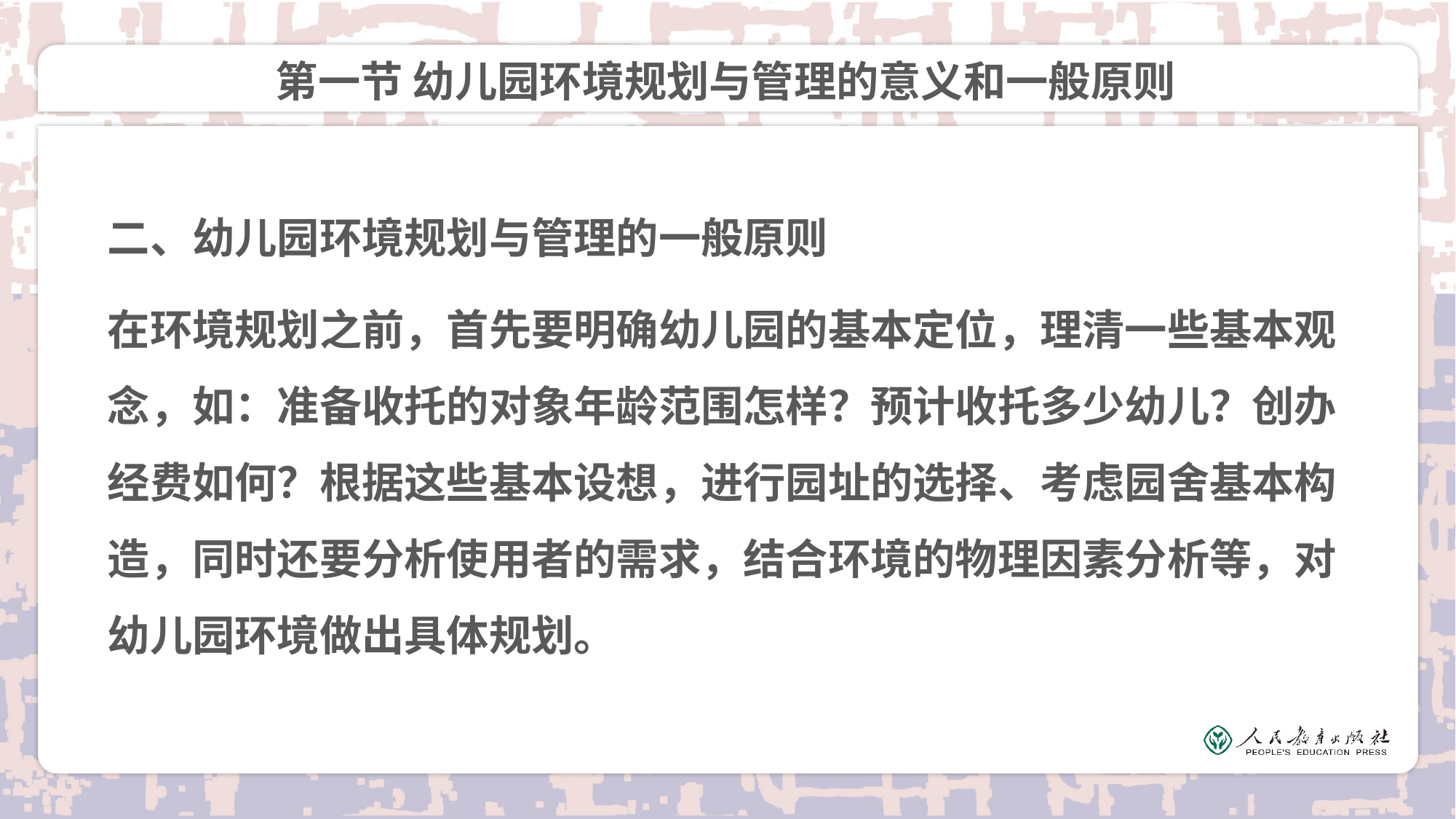

# 第一节 幼儿园环境规划与管理的意义和一般原则
二、幼儿园环境规划与管理的一般原则
在环境规划之前，首先要明确幼儿园的基本定位，理清一些基本观念，如：准备收托的对象年龄范围怎样？预计收托多少幼儿？创办经费如何？根据这些基本设想，进行园址的选择、考虑园舍基本构造，同时还要分析使用者的需求，结合环境的物理因素分析等，对幼儿园环境做出具体规划。